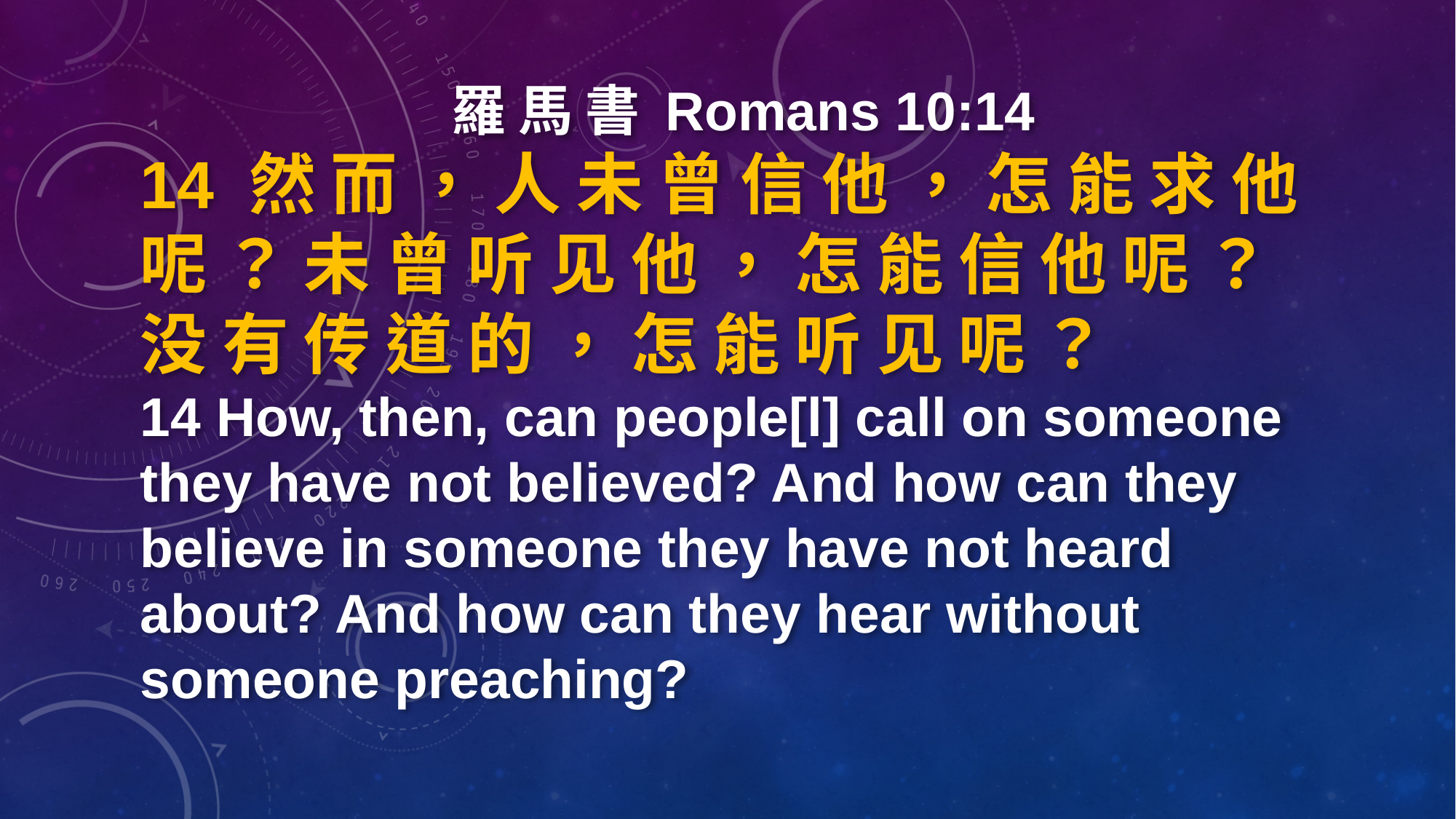

羅 馬 書 Romans 10:14
14 然 而 ， 人 未 曾 信 他 ， 怎 能 求 他 呢 ？ 未 曾 听 见 他 ， 怎 能 信 他 呢 ？ 没 有 传 道 的 ， 怎 能 听 见 呢 ？
14 How, then, can people[l] call on someone they have not believed? And how can they believe in someone they have not heard about? And how can they hear without someone preaching?